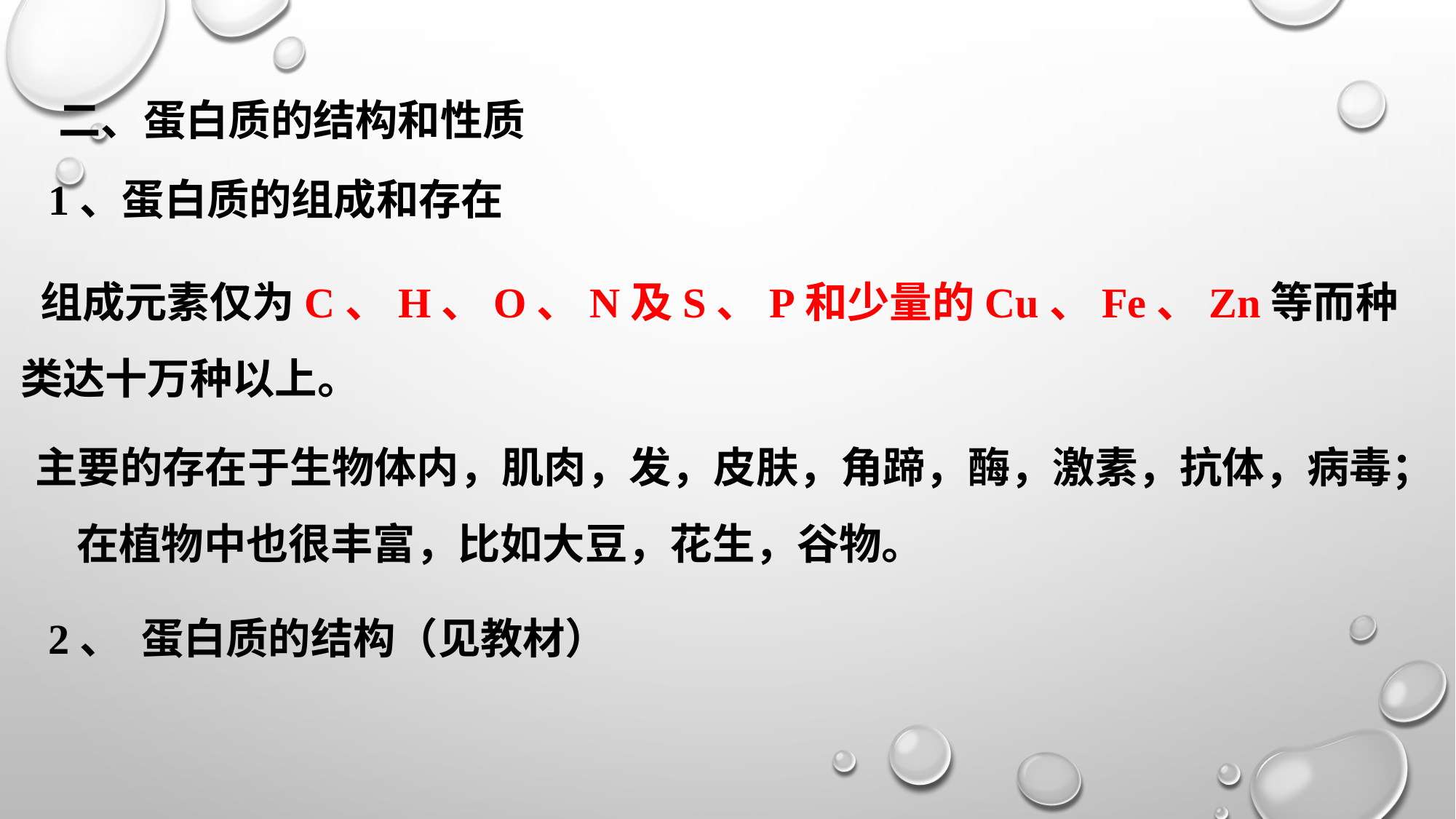

二、蛋白质的结构和性质
1、蛋白质的组成和存在
 组成元素仅为C、H、O、N及S、P和少量的Cu、Fe、Zn等而种类达十万种以上。
主要的存在于生物体内，肌肉，发，皮肤，角蹄，酶，激素，抗体，病毒；在植物中也很丰富，比如大豆，花生，谷物。
2、  蛋白质的结构（见教材）